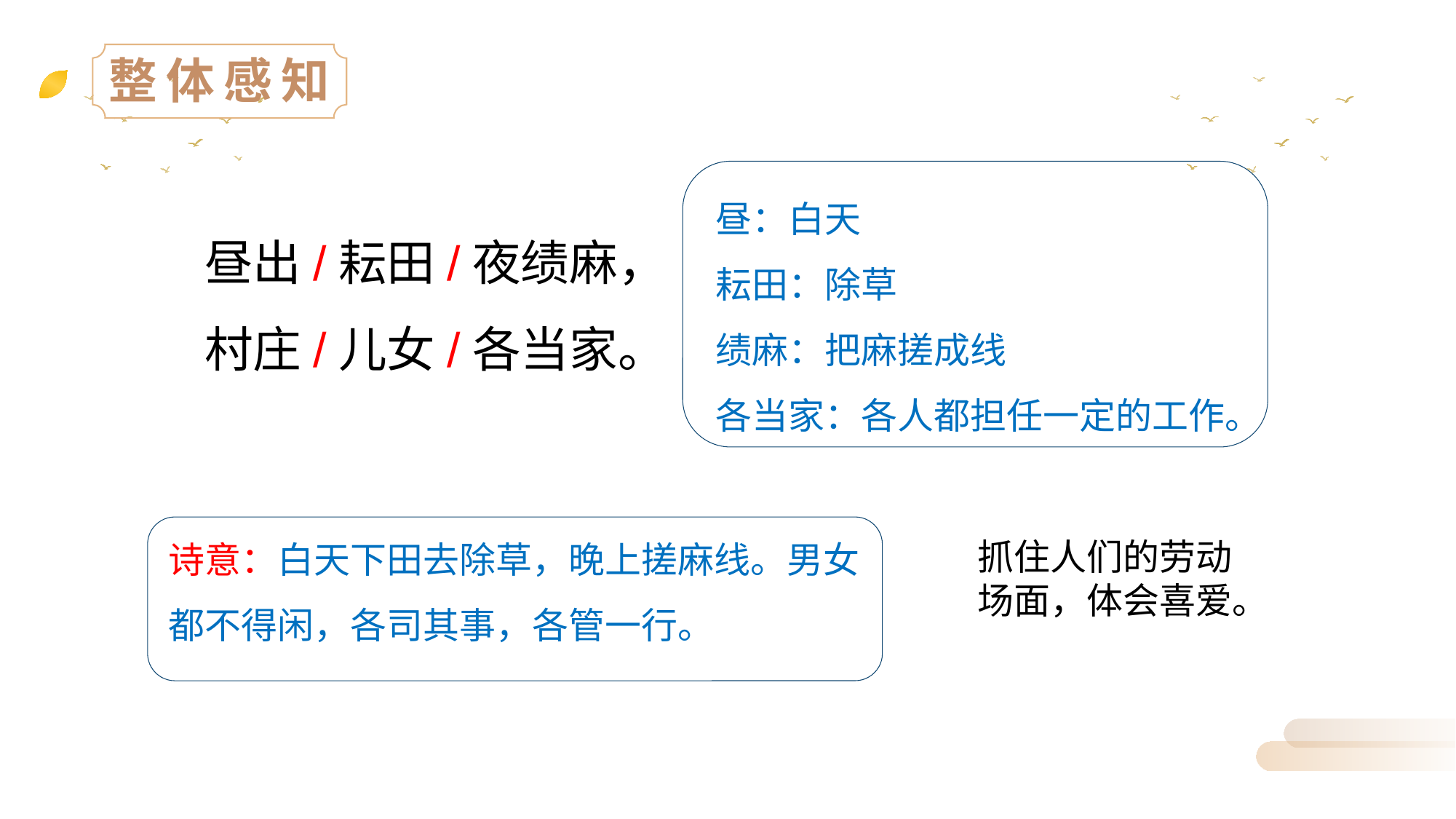

昼：白天
耘田：除草
绩麻：把麻搓成线
各当家：各人都担任一定的工作。
昼出/耘田/夜绩麻，
村庄/儿女/各当家。

诗意：白天下田去除草，晚上搓麻线。男女都不得闲，各司其事，各管一行。

抓住人们的劳动场面，体会喜爱。